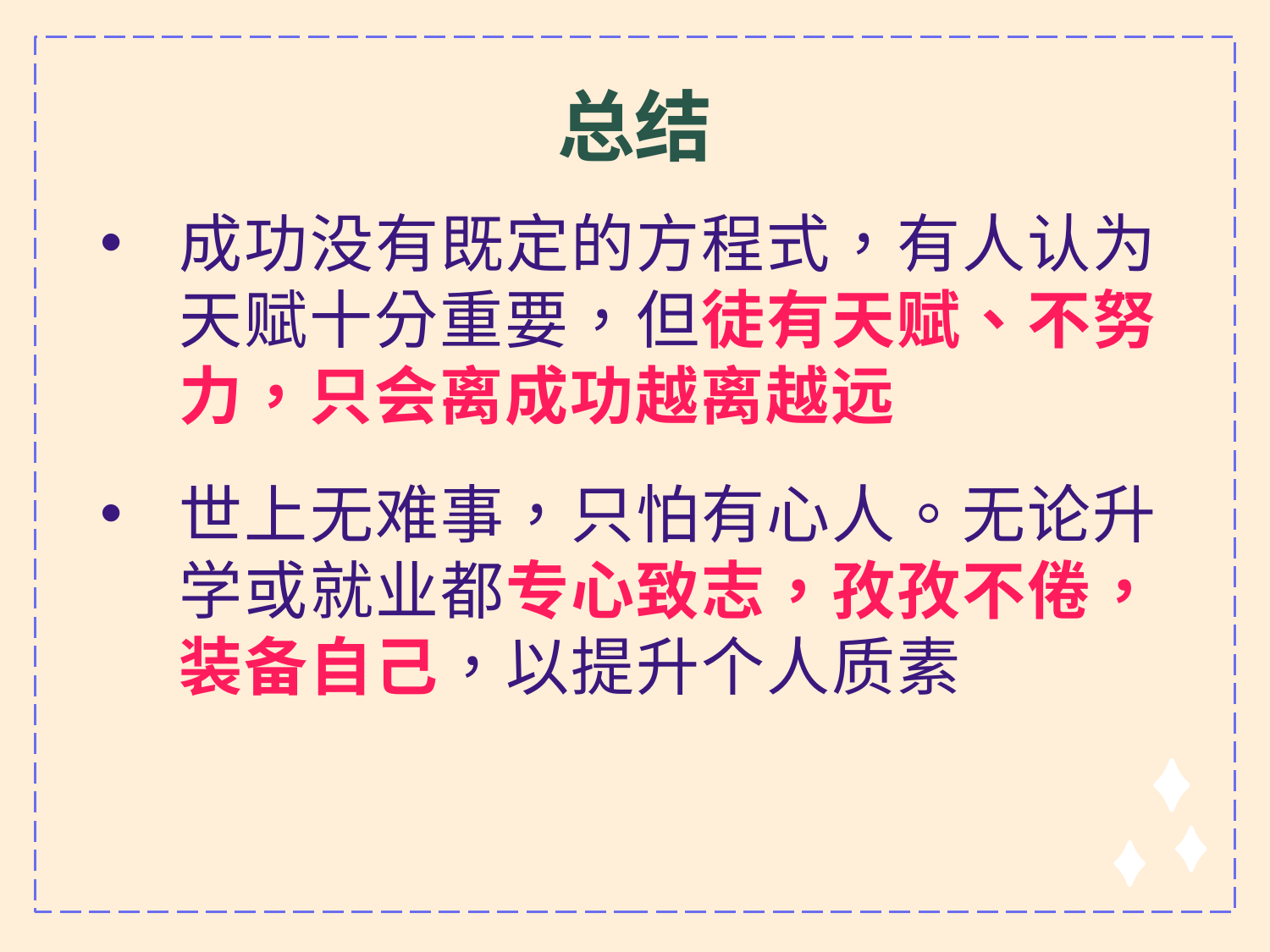

# 总结
成功没有既定的方程式，有人认为天赋十分重要，但徒有天赋、不努力，只会离成功越离越远
世上无难事，只怕有心人。无论升学或就业都专心致志，孜孜不倦，装备自己，以提升个人质素